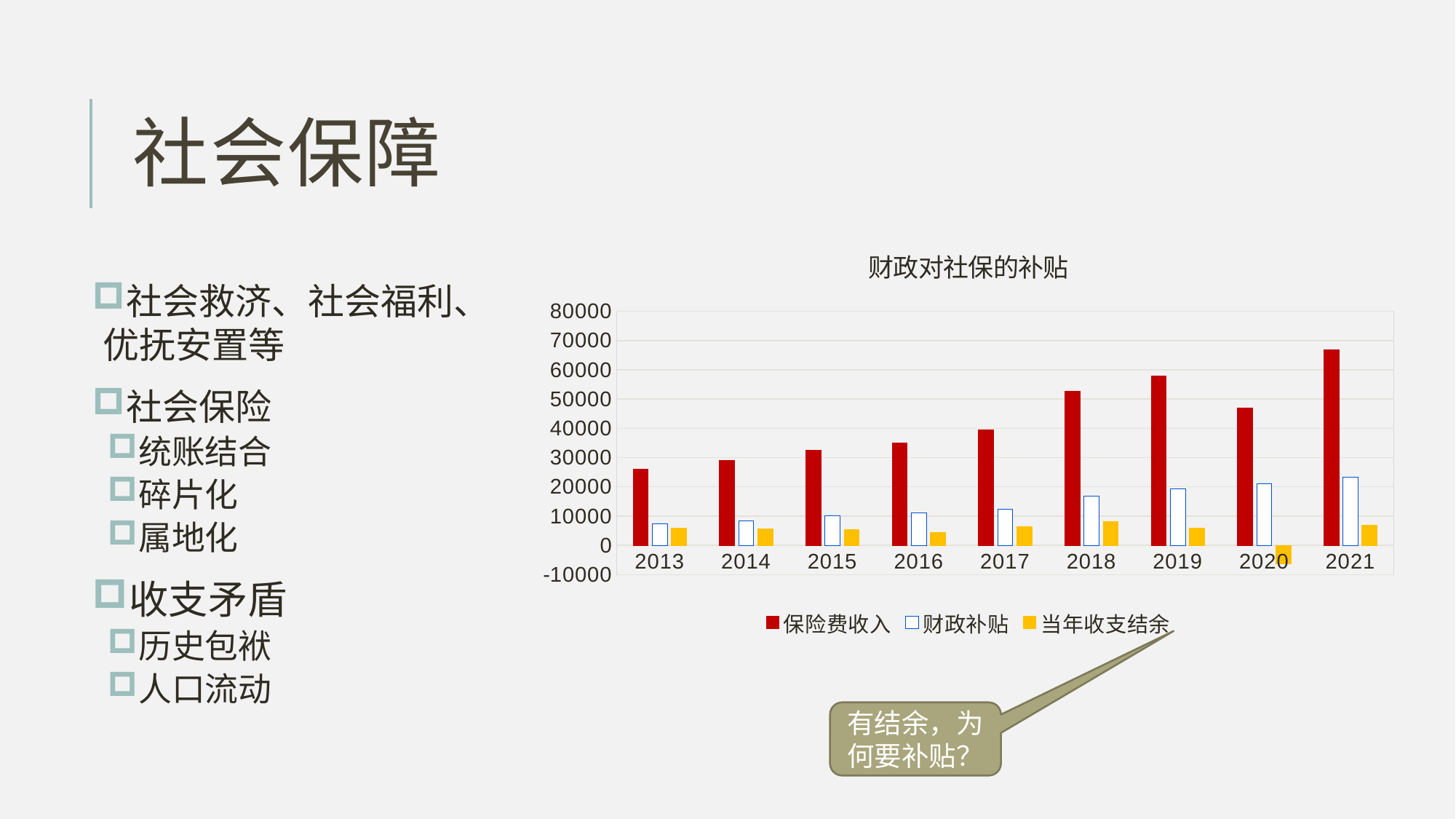

# 社会保障
社会救济、社会福利、优抚安置等
社会保险
统账结合
碎片化
属地化
收支矛盾
历史包袱
人口流动

### Chart: 财政对社保的补贴

| Category | 保险费收入 | 财政补贴 | 当年收支结余 |
|---|---|---|---|
| 2013.0 | 25938.81 | 7371.5 | 5898.81 |
| 2014.0 | 29104.1 | 8446.349999999997 | 5517.34 |
| 2015.0 | 32518.48 | 10198.15 | 5303.66 |
| 2016.0 | 35065.86 | 11104.34 | 4353.59 |
| 2017.0 | 39563.61 | 12264.49 | 6428.49 |
| 2018.0 | 52543.2 | 16776.83 | 8062.77 |
| 2019.0 | 57849.05 | 19392.61 | 5854.86 |
| 2020.0 | 46973.69 | 20946.94 | -6219.17 |
| 2021.0 | 66816.64000000001 | 23248.0 | 6858.45 |
有结余，为何要补贴？